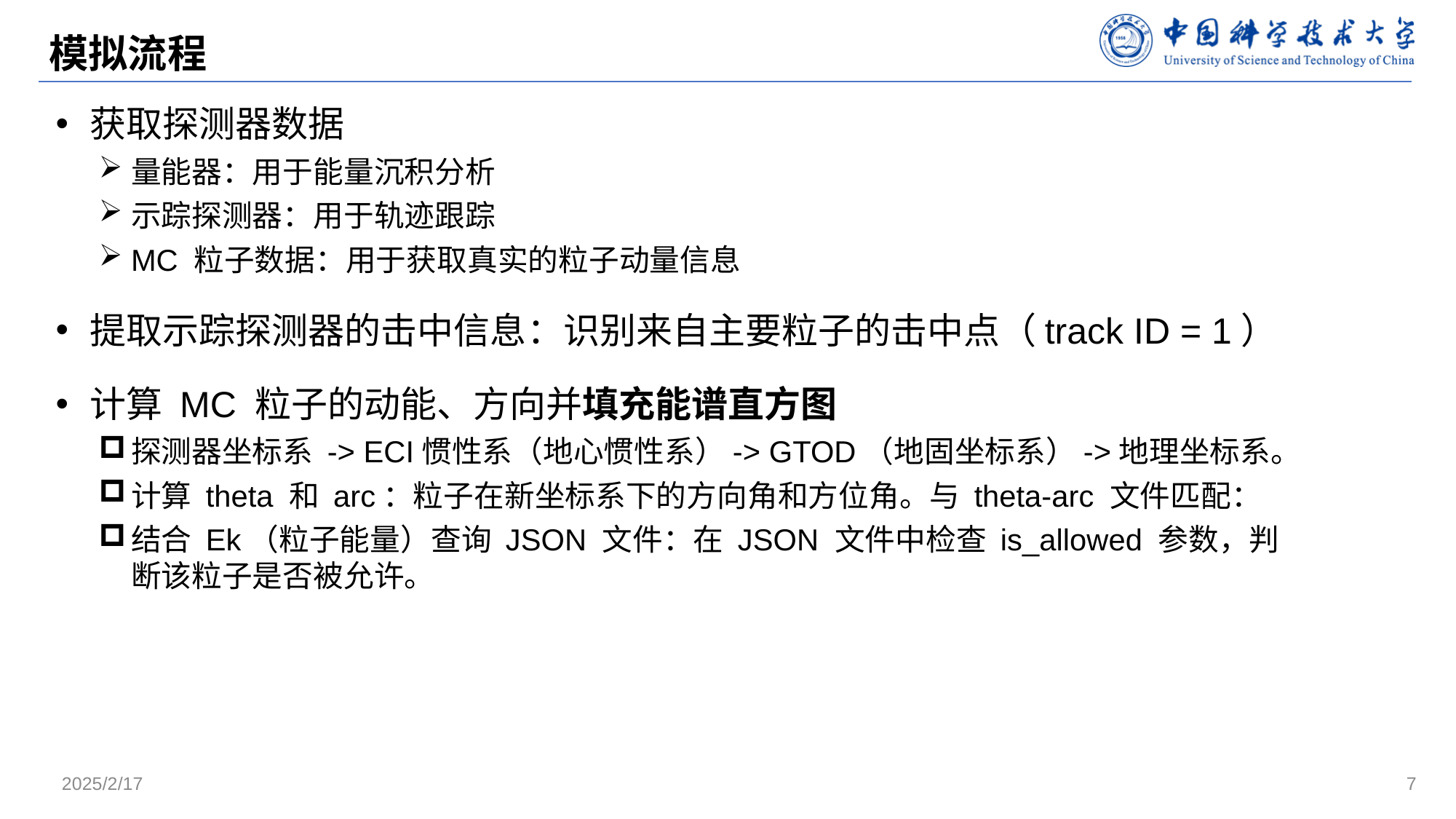

# 模拟流程
获取探测器数据
量能器：用于能量沉积分析
示踪探测器：用于轨迹跟踪
MC 粒子数据：用于获取真实的粒子动量信息
提取示踪探测器的击中信息：识别来自主要粒子的击中点（track ID = 1）
计算 MC 粒子的动能、方向并填充能谱直方图
探测器坐标系 -> ECI惯性系（地心惯性系）-> GTOD（地固坐标系）->地理坐标系。
计算 theta 和 arc：粒子在新坐标系下的方向角和方位角。与 theta-arc 文件匹配：
结合 Ek（粒子能量）查询 JSON 文件：在 JSON 文件中检查 is_allowed 参数，判断该粒子是否被允许。

2025/2/17
7